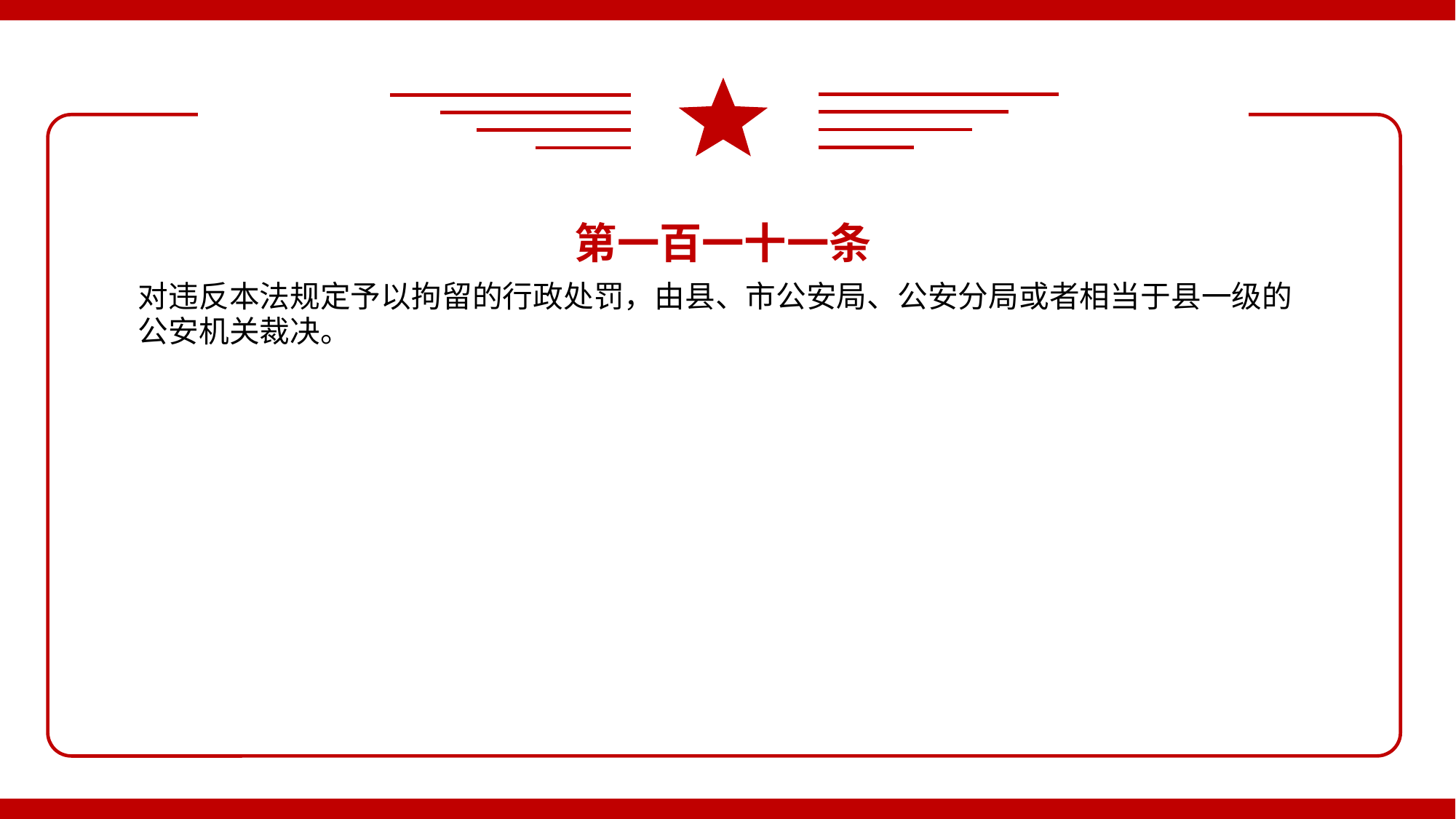

第一百一十一条
对违反本法规定予以拘留的行政处罚，由县、市公安局、公安分局或者相当于县一级的公安机关裁决。